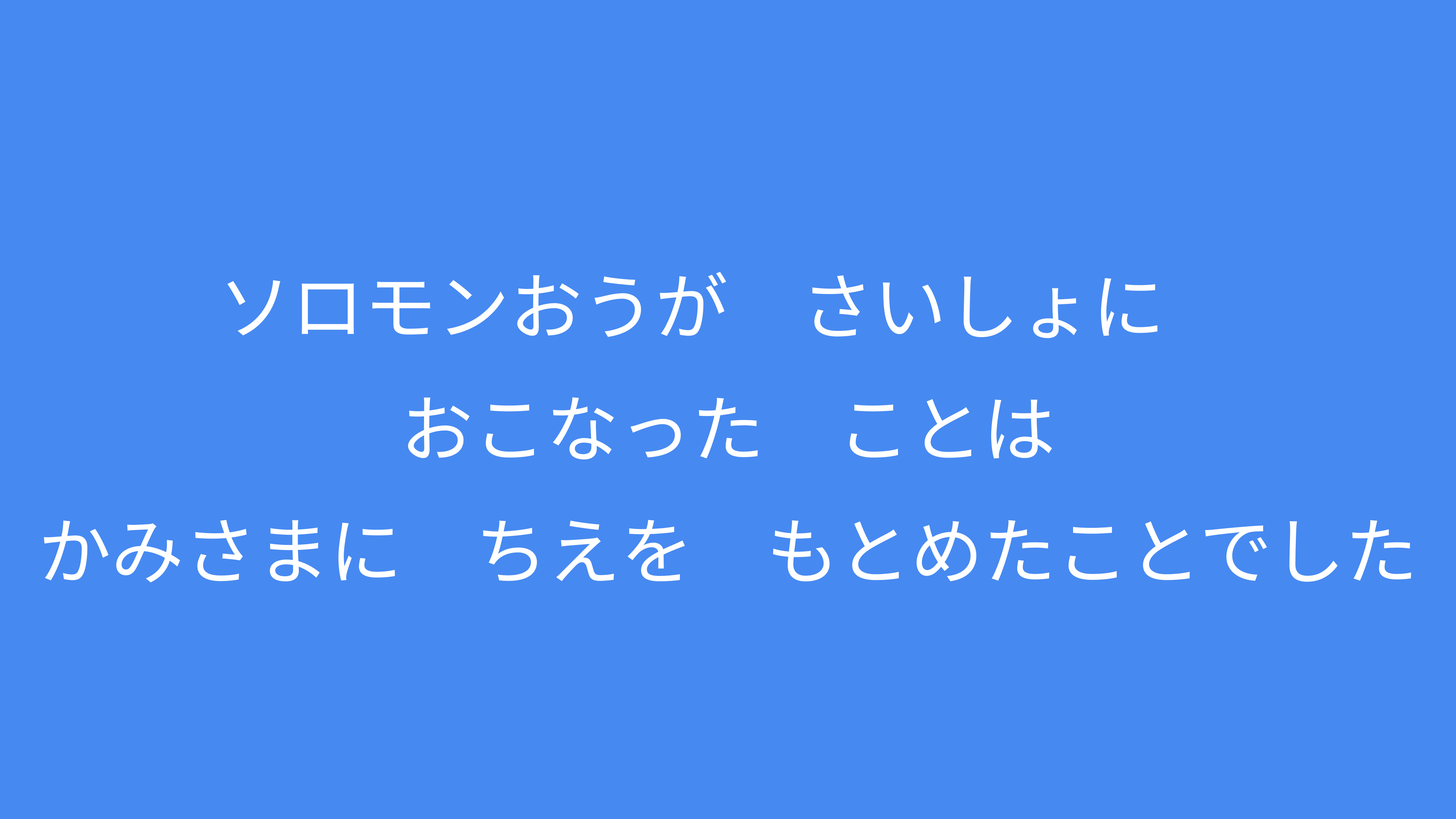

ソロモンおうが　さいしょに
おこなった　ことは
かみさまに　ちえを　もとめたことでした